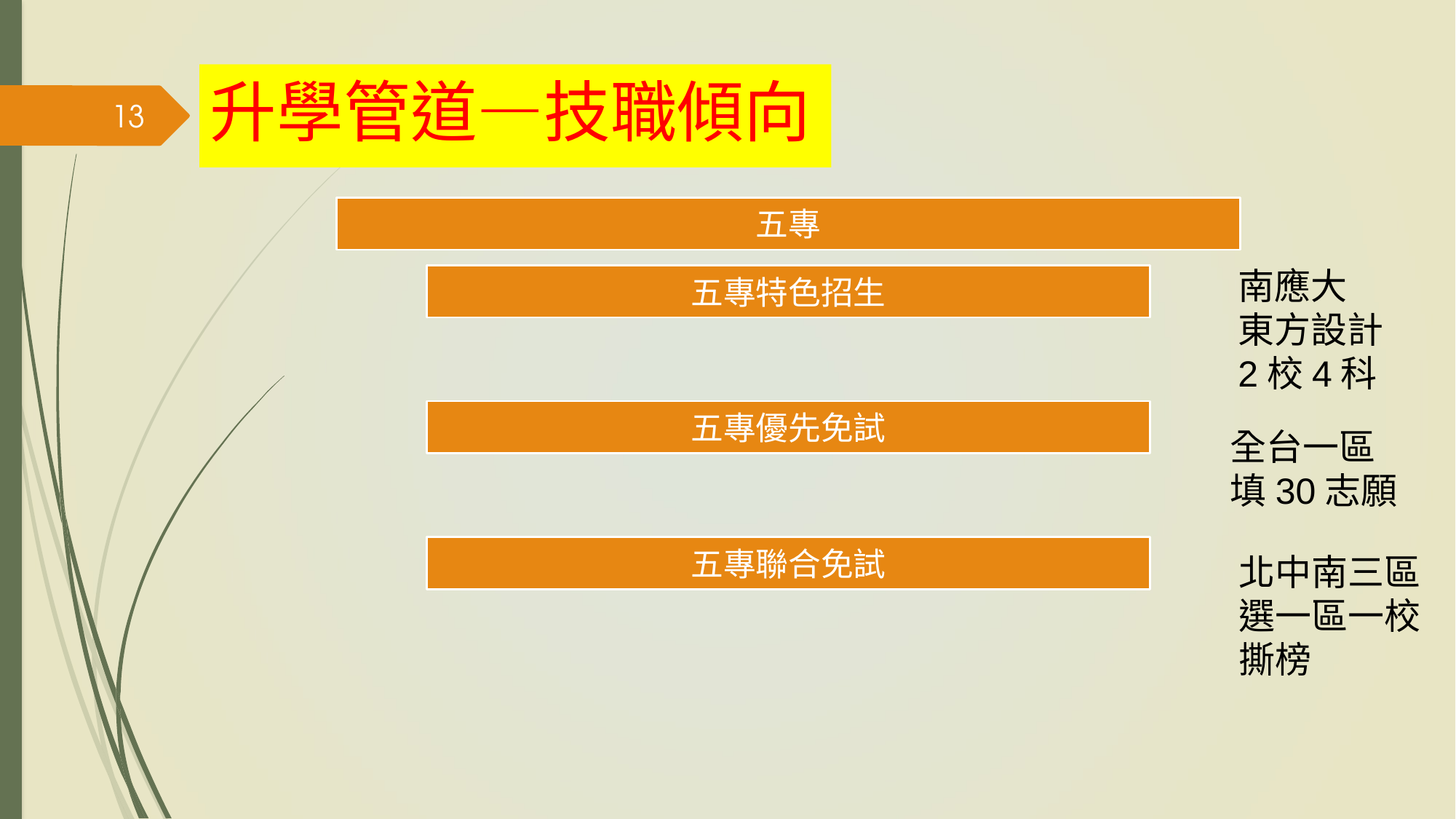

升學管道—技職傾向
13
五專
五專特色招生
五專優先免試
五專聯合免試
南應大
東方設計
2校4科
全台一區
填30志願
北中南三區
選一區一校
撕榜